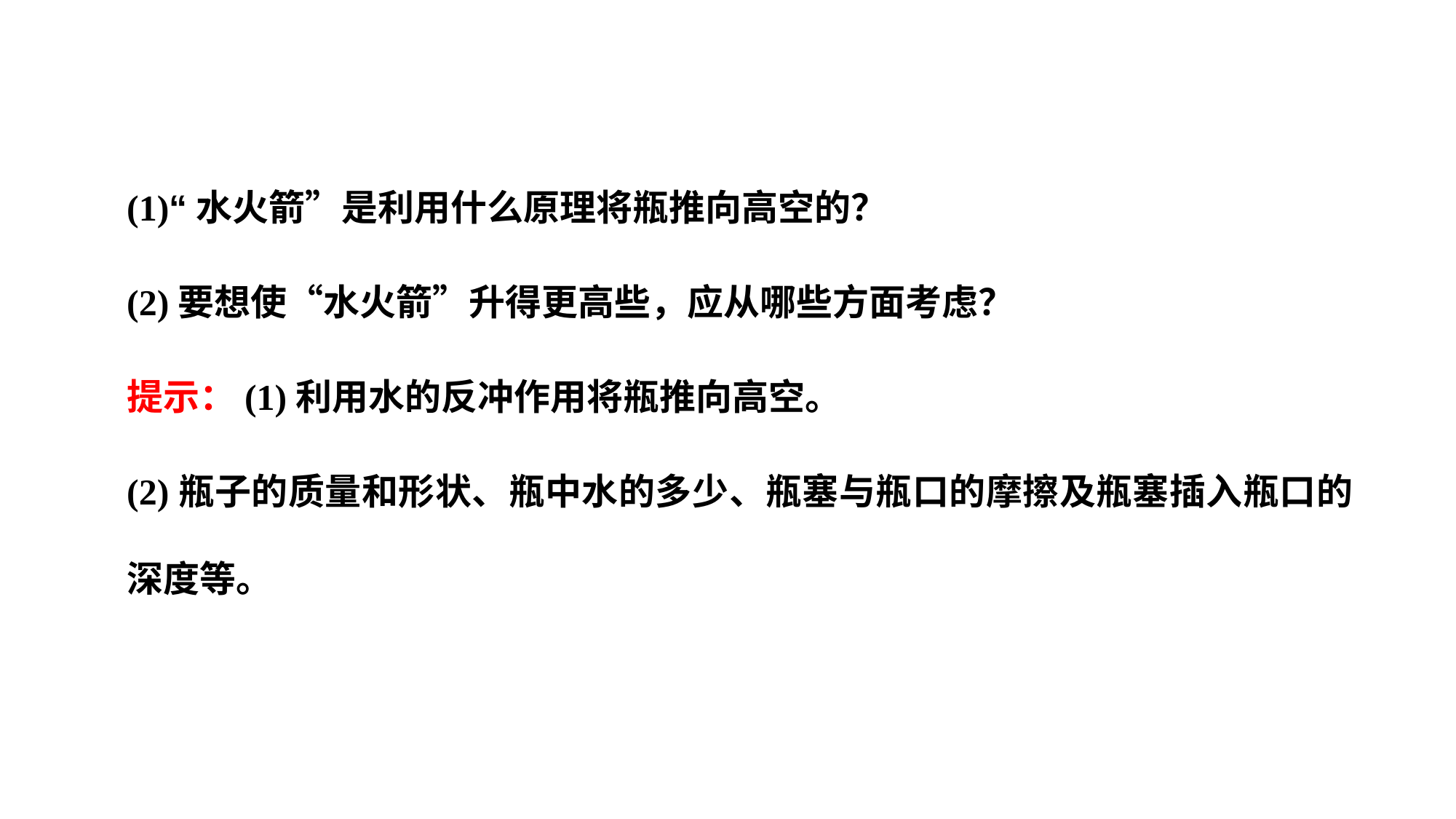

(1)“水火箭”是利用什么原理将瓶推向高空的？
(2)要想使“水火箭”升得更高些，应从哪些方面考虑？
提示：(1)利用水的反冲作用将瓶推向高空。
(2)瓶子的质量和形状、瓶中水的多少、瓶塞与瓶口的摩擦及瓶塞插入瓶口的深度等。